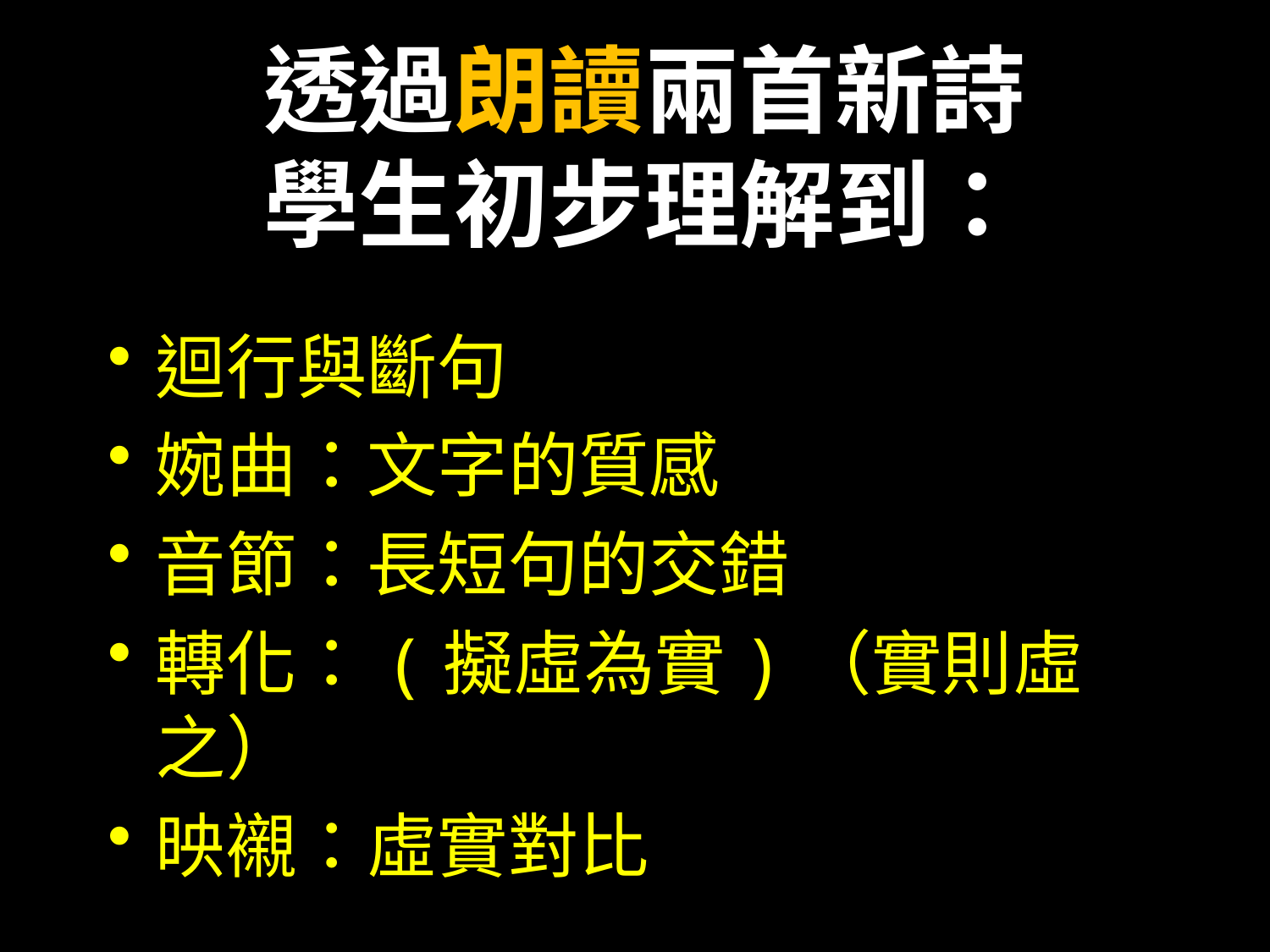

# 透過朗讀兩首新詩 學生初步理解到：
迴行與斷句
婉曲：文字的質感
音節：長短句的交錯
轉化：(擬虛為實)（實則虛之）
映襯：虛實對比